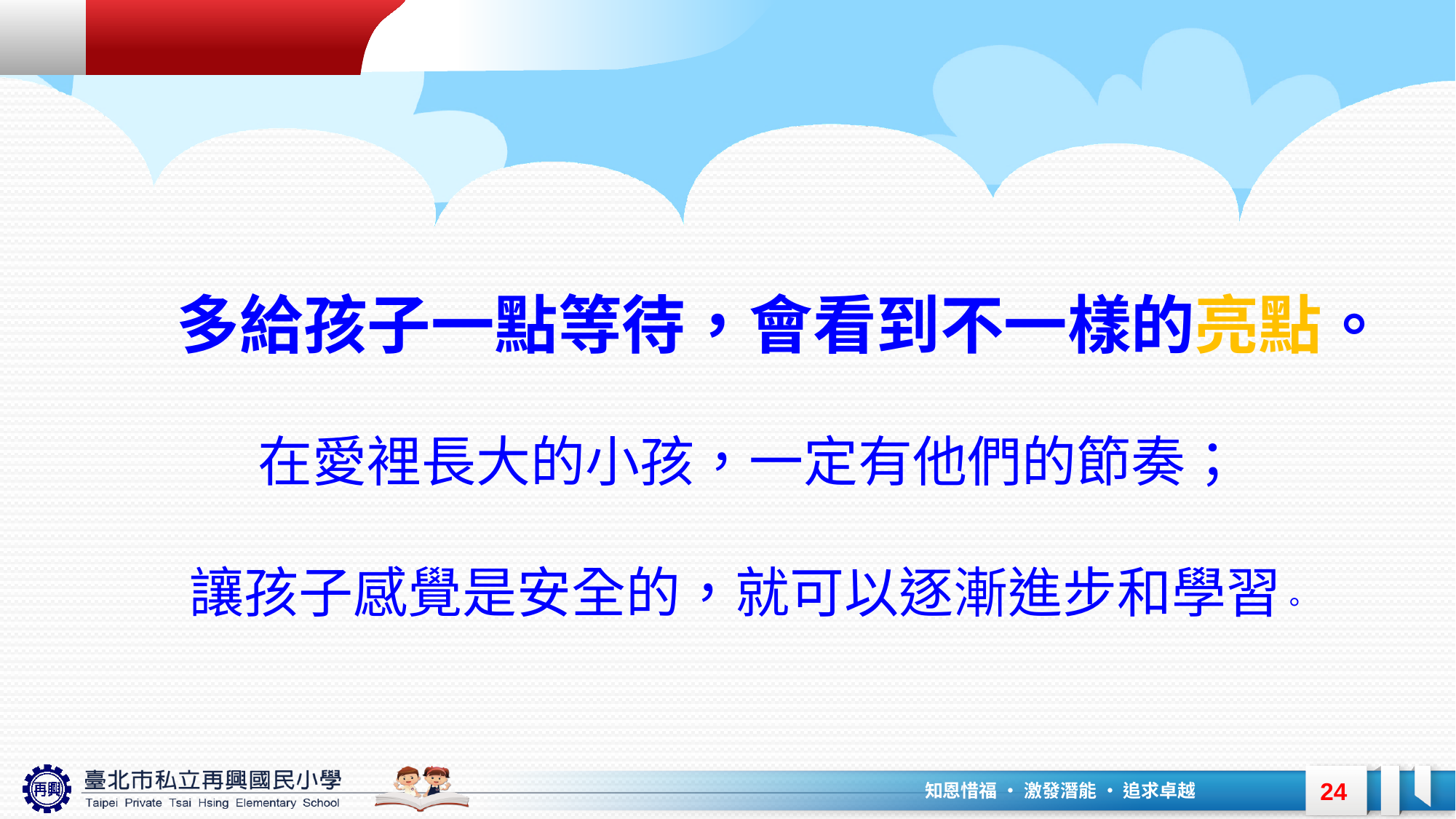

多給孩子一點等待，會看到不一樣的亮點。
在愛裡長大的小孩，一定有他們的節奏；
讓孩子感覺是安全的，就可以逐漸進步和學習。